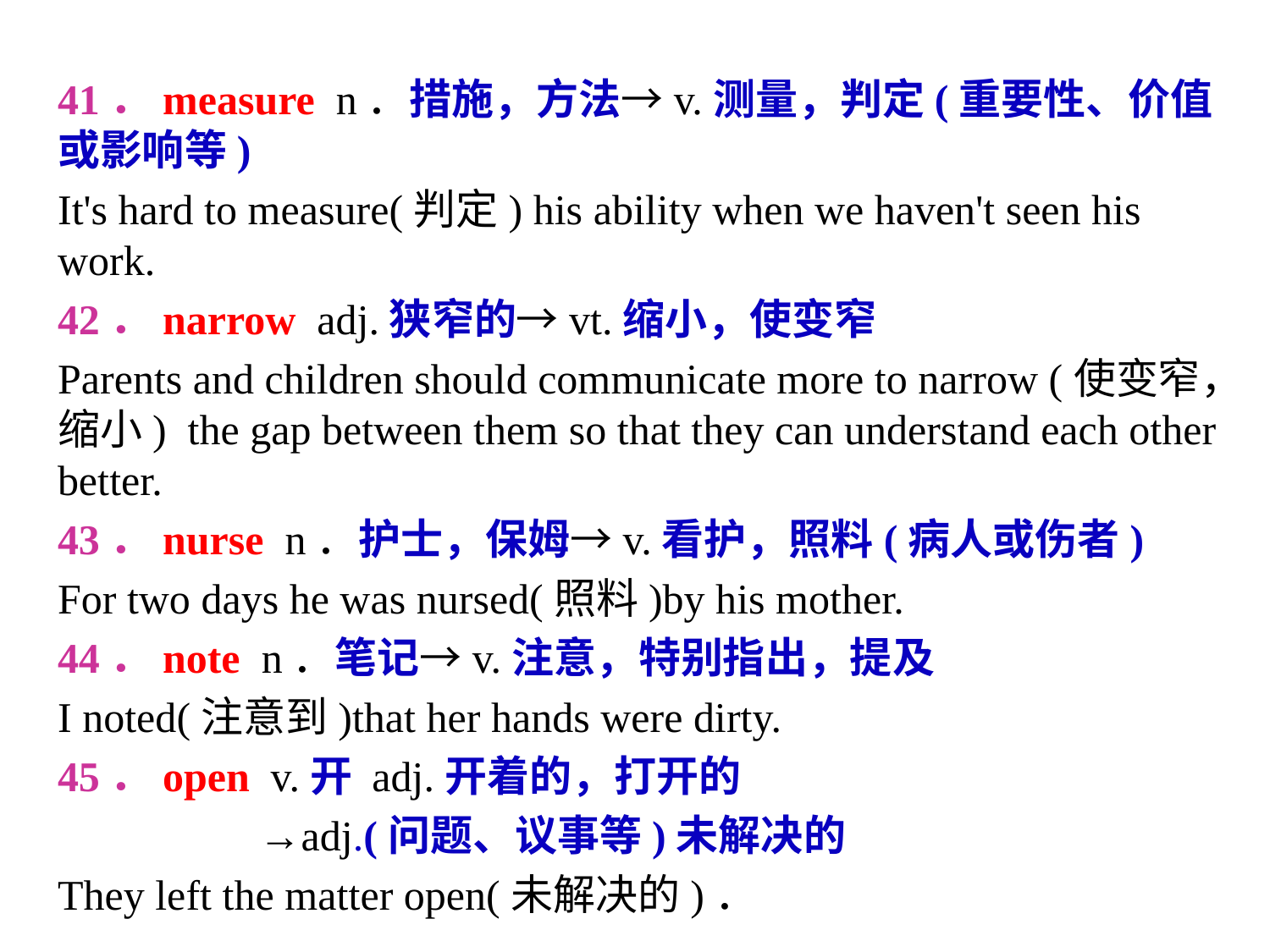

41．measure  n．措施，方法→v.测量，判定(重要性、价值或影响等)
It's hard to measure(判定) his ability when we haven't seen his work.
42．narrow  adj.狭窄的→vt.缩小，使变窄
Parents and children should communicate more to narrow (使变窄，缩小)  the gap between them so that they can understand each other better.
43．nurse  n．护士，保姆→v.看护，照料(病人或伤者)
For two days he was nursed(照料)by his mother.
44．note  n．笔记→v.注意，特别指出，提及
I noted(注意到)that her hands were dirty.
45．open  v.开 adj.开着的，打开的
                   →adj.(问题、议事等)未解决的
They left the matter open(未解决的)．